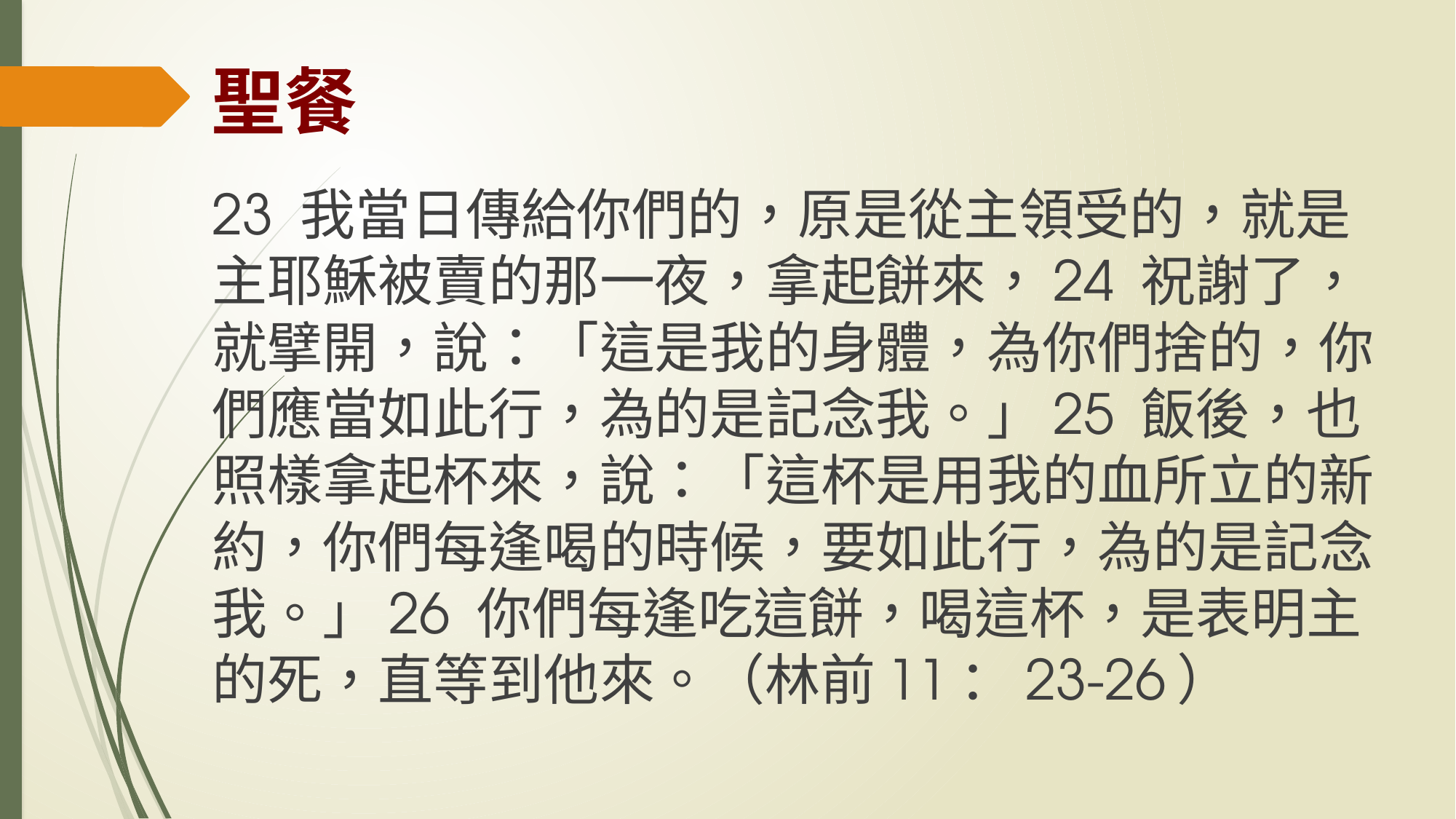

# 聖餐
23 我當日傳給你們的，原是從主領受的，就是主耶穌被賣的那一夜，拿起餅來，24 祝謝了，就擘開，說：「這是我的身體，為你們捨的，你們應當如此行，為的是記念我。」25 飯後，也照樣拿起杯來，說：「這杯是用我的血所立的新約，你們每逢喝的時候，要如此行，為的是記念我。」26 你們每逢吃這餅，喝這杯，是表明主的死，直等到他來。（林前11：23-26）